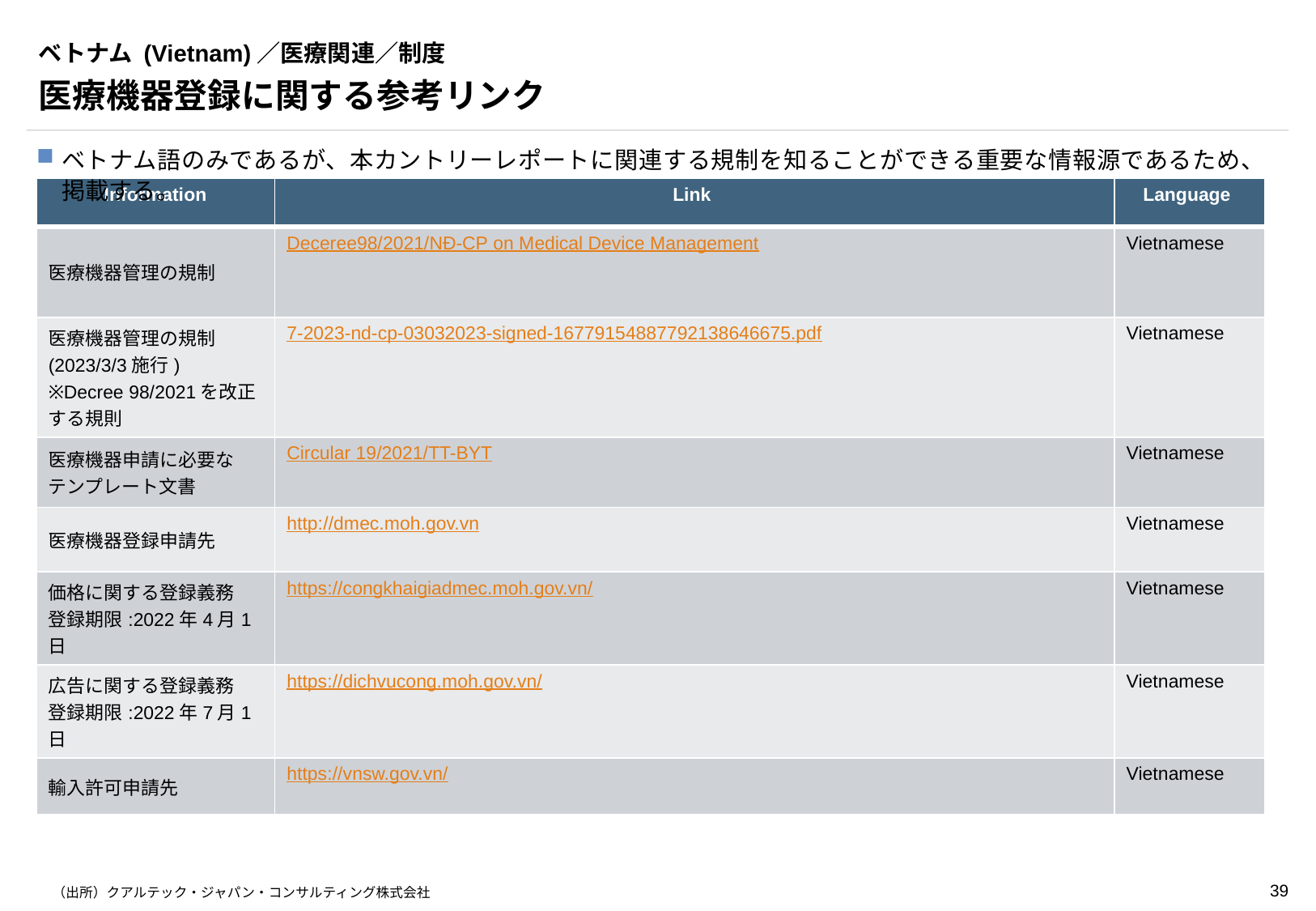

ベトナム (Vietnam)／医療関連／制度
医療機器登録に関する参考リンク
ベトナム語のみであるが、本カントリーレポートに関連する規制を知ることができる重要な情報源であるため、掲載する。
| Information | Link | Language |
| --- | --- | --- |
| 医療機器管理の規制 | Deceree98/2021/NĐ-CP on Medical Device Management | Vietnamese |
| 医療機器管理の規制 (2023/3/3施行) ※Decree 98/2021を改正する規則 | 7-2023-nd-cp-03032023-signed-16779154887792138646675.pdf | Vietnamese |
| 医療機器申請に必要な テンプレート文書 | Circular 19/2021/TT-BYT | Vietnamese |
| 医療機器登録申請先 | http://dmec.moh.gov.vn | Vietnamese |
| 価格に関する登録義務 登録期限:2022年4月1日 | https://congkhaigiadmec.moh.gov.vn/ | Vietnamese |
| 広告に関する登録義務 登録期限:2022年7月1日 | https://dichvucong.moh.gov.vn/ | Vietnamese |
| 輸入許可申請先 | https://vnsw.gov.vn/ | Vietnamese |
（出所）クアルテック・ジャパン・コンサルティング株式会社